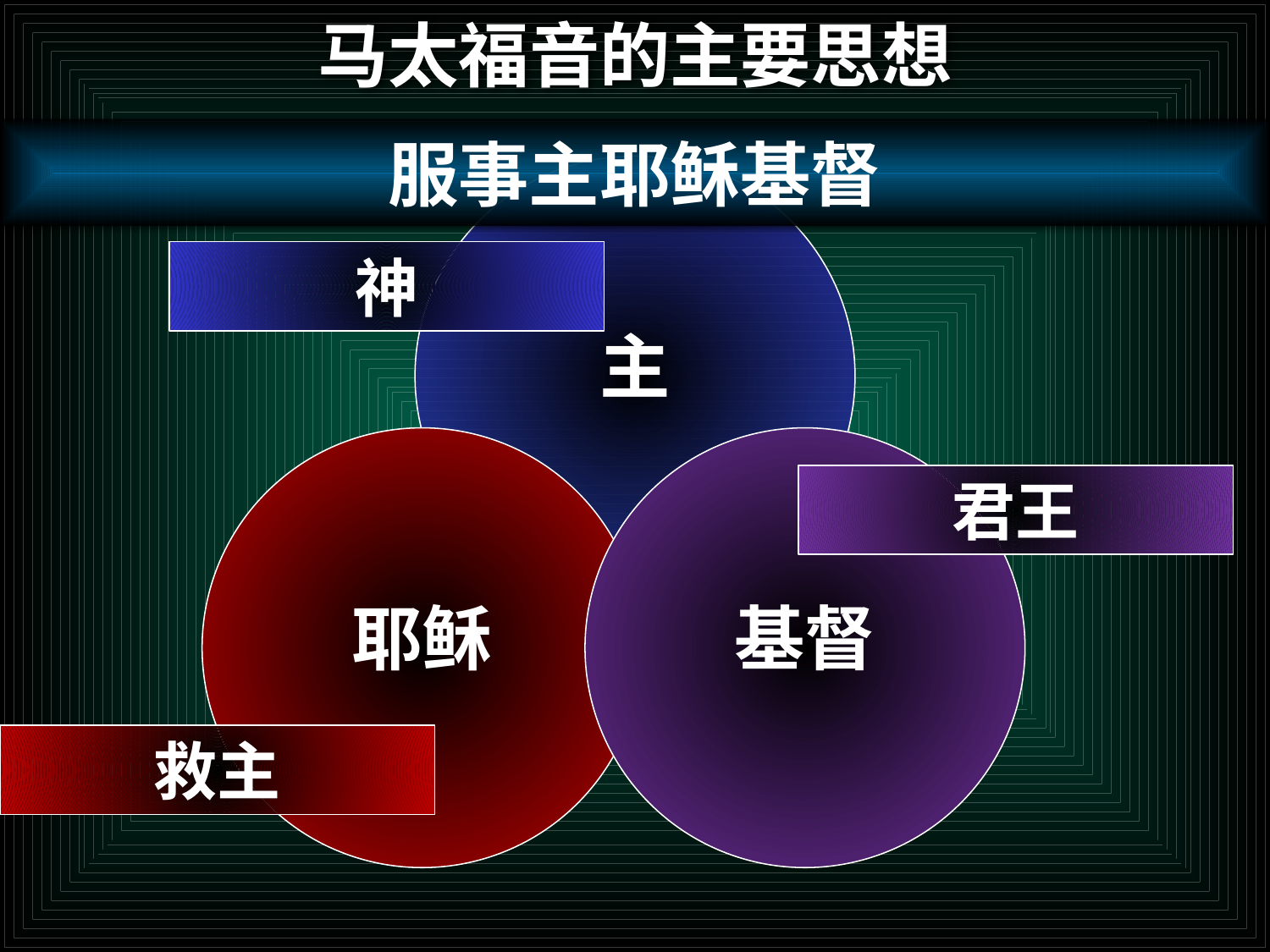

# 马太福音的主要思想
服事主耶稣基督

主
神

耶稣

基督
君王
救主